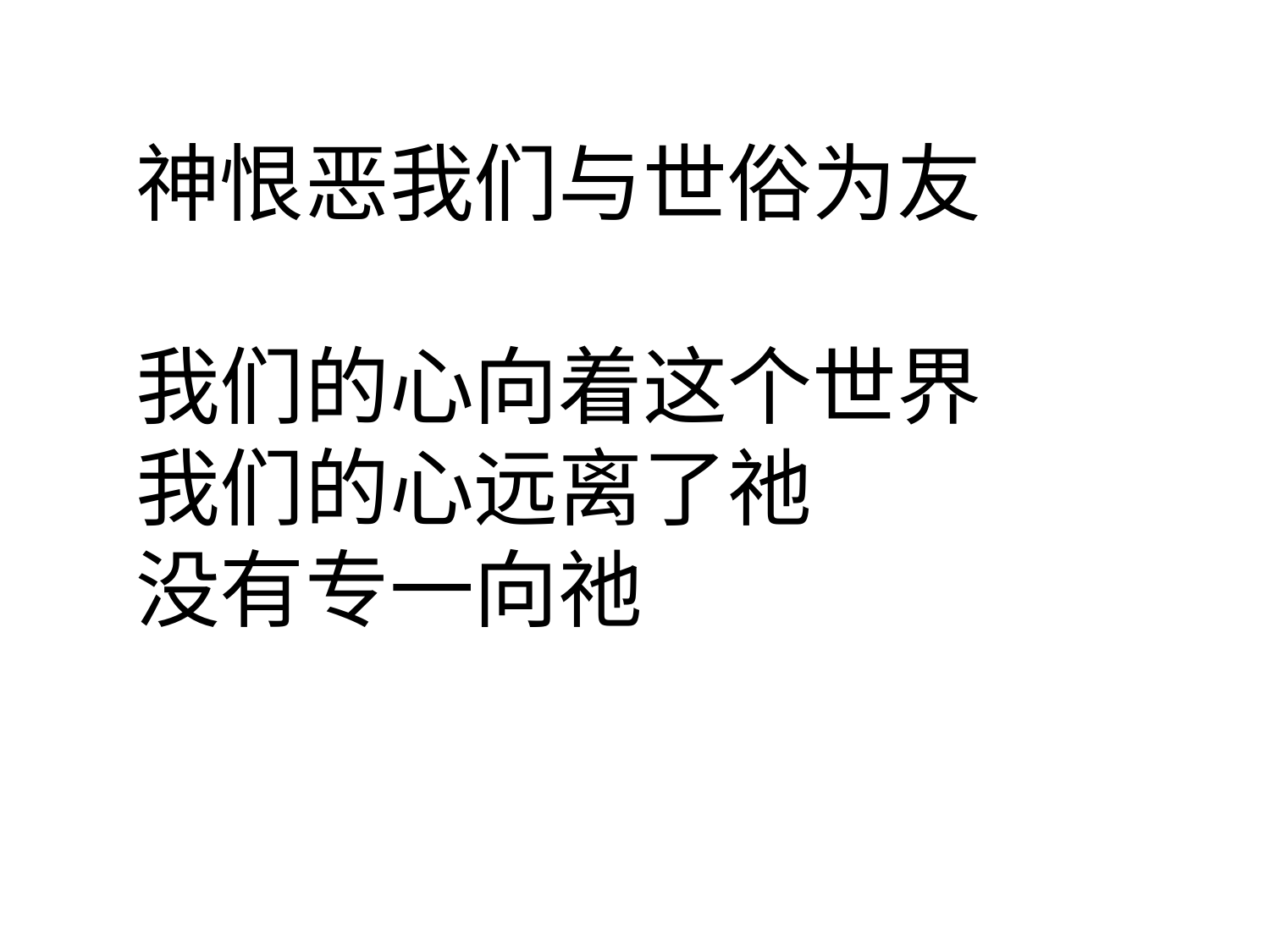

神恨恶我们与世俗为友

我们的心向着这个世界
我们的心远离了祂
没有专一向祂